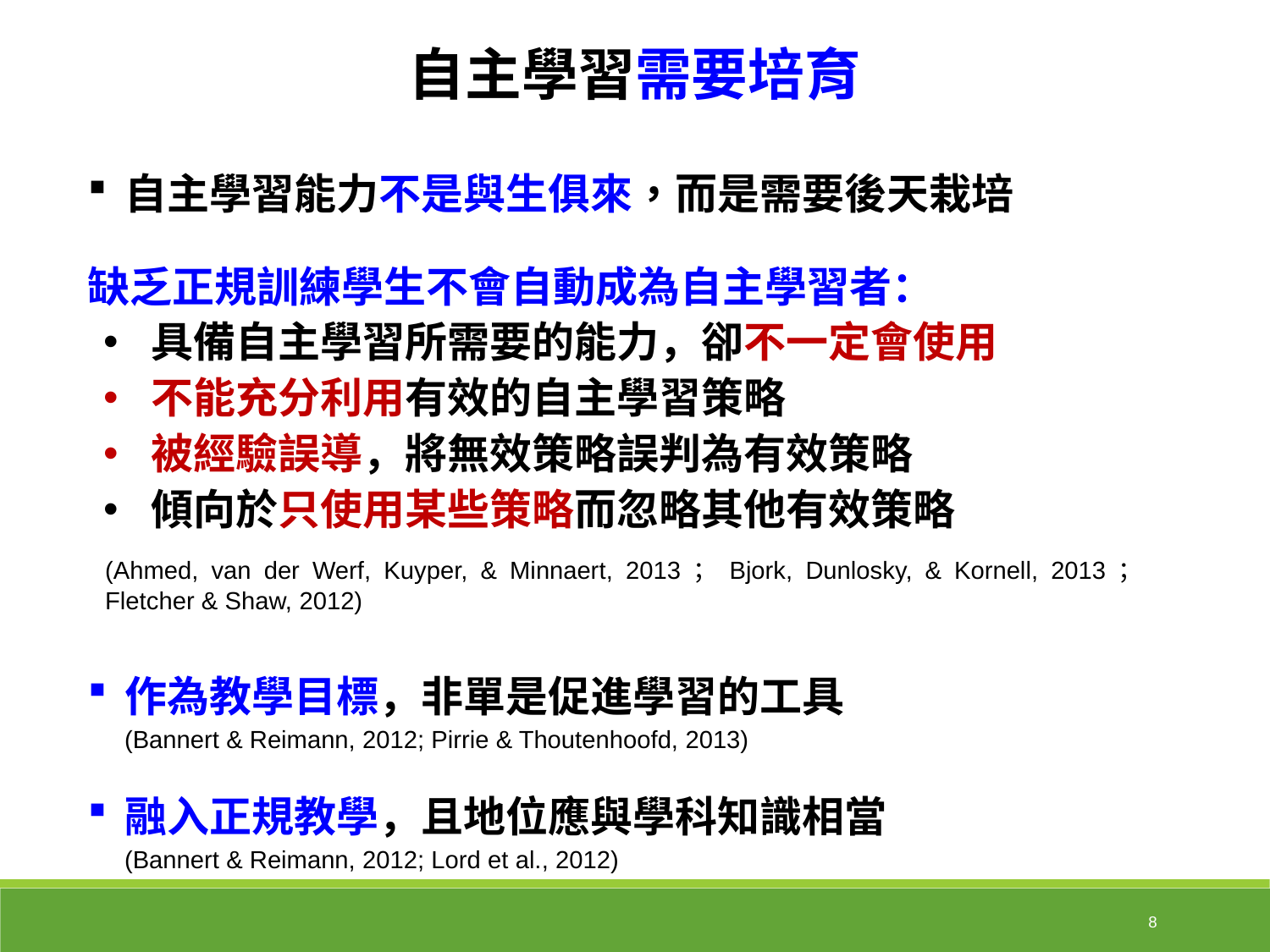

自主學習需要培育
自主學習能力不是與生俱來，而是需要後天栽培
缺乏正規訓練學生不會自動成為自主學習者：
具備自主學習所需要的能力，卻不一定會使用
不能充分利用有效的自主學習策略
被經驗誤導，將無效策略誤判為有效策略
傾向於只使用某些策略而忽略其他有效策略
(Ahmed, van der Werf, Kuyper, & Minnaert, 2013；Bjork, Dunlosky, & Kornell, 2013；Fletcher & Shaw, 2012)

作為教學目標，非單是促進學習的工具
	(Bannert & Reimann, 2012; Pirrie & Thoutenhoofd, 2013)
融入正規教學，且地位應與學科知識相當
	(Bannert & Reimann, 2012; Lord et al., 2012)

8